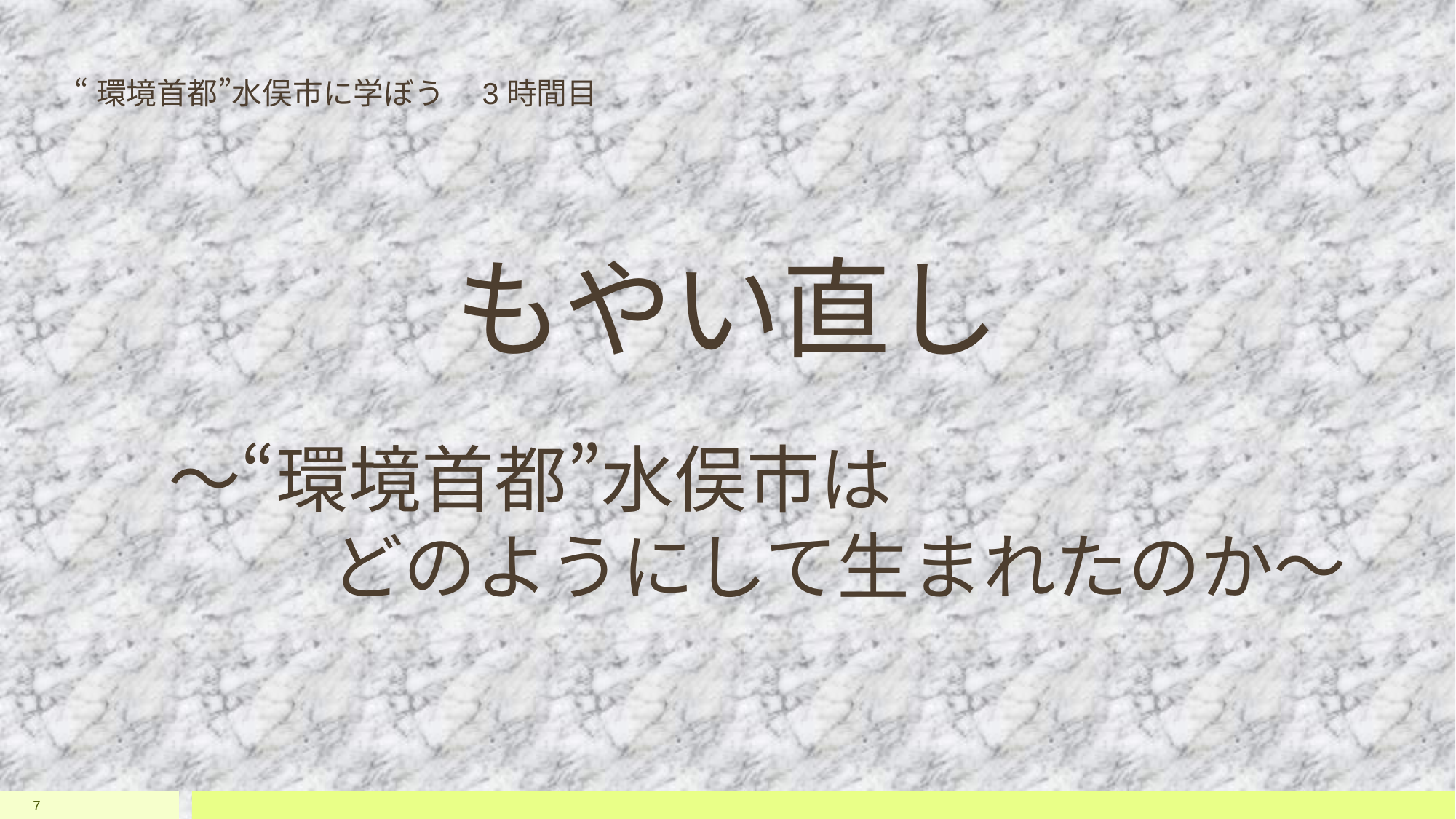

“環境首都”水俣市に学ぼう　3時間目
もやい直し
～“環境首都”水俣市は
　　 どのようにして生まれたのか～
7